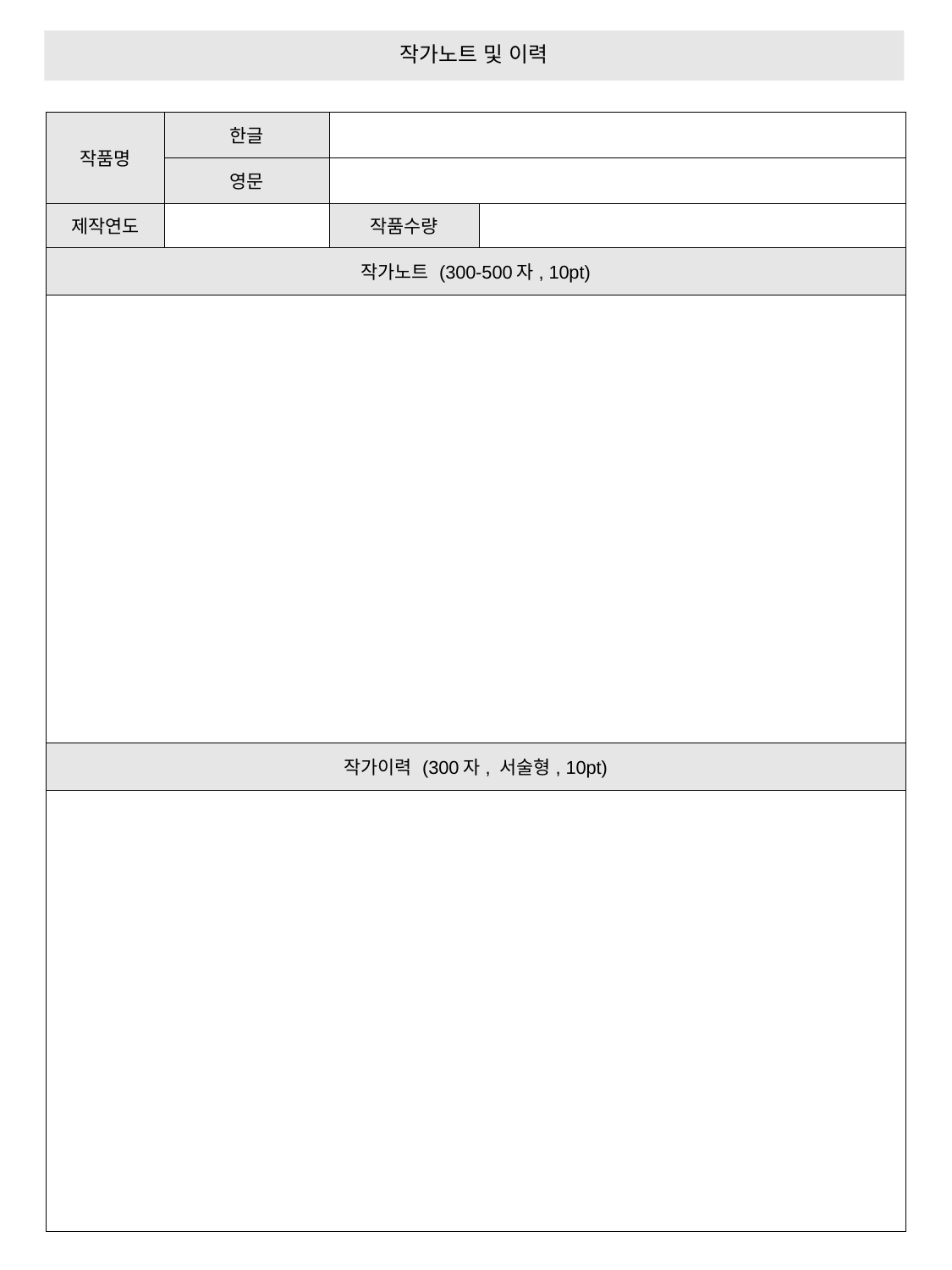

# 작가노트 및 이력
| 작품명 | 한글 |  |  |
| --- | --- | --- | --- |
| 사용장비 | 영문 |  |  |
| 제작연도 |  | 작품수량 |  |
| 작가노트 (300-500자, 10pt) | E-mail |  |  |
|  | 사진 포트폴리오는 자신만의 시선과 주제를 명확히 보여줄 수 있는 작품들로 구성해 주세요. 각 사진에는 제목과 간단한 설명을 포함하고, 가능하다면 촬영 날짜와 장소도 함께 기입해 주시기 바랍니다. 포트폴리오 템플릿은 제공된 양식을 활용해 작성하며, 각 칸마다 한 장의 사진만 삽입해 주세요. 작품의 구성은 심플하고 깔끔하게 유지해 주세요. 파일 형식은 PDF 또는 PPTX로 제출하며, 마감일은 5월 17일 자정입니다. 제출 전에는 맞춤법과 이미지 해상도를 한 번 더 점검해 주세요. 모든 작품은 본인의 창작물이어야 하며, 표절이나 타인의 작품 도용이 확인될 경우 불이익이 있을 수 있습니다. 신중하고 성실하게 작성해 주시기 바랍니다. 완성도 높은 포트폴리오를 기대하며, 여러분의 개성이 돋보이는 작품을 기다리겠습니다. 감사합니다.완성도 높은 포트폴리오를 기대하며, 여러분의 개성이 돋보이는 작품을 기다리겠습니다. 감사합니다. .완성도 높은 포트폴리오를 기대하며, 여러분의 개성이 돋보이는 | 사진 포트폴리오는 자신만의 시선과 주제를 명확히 보여줄 수 있는 작품들로 구성해 주세요. 각 사진에는 제목과 간단한 설명을 포함하고, 가능하다면 촬영 날짜와 장소도 함께 기입해 주시기 바랍니다. 포트폴리오 템플릿은 제공된 양식을 활용해 작성하며, 각 칸마다 한 장의 사진만 삽입해 주세요. 작품의 구성은 심플하고 깔끔하게 유지해 주세요. 파일 형식은 PDF 또는 PPTX로 제출하며, 마감일은 5월 17일 자정입니다. 제출 전에는 맞춤법과 이미지 해상도를 한 번 더 점검해 주세요. 모든 작품은 본인의 창작물이어야 하며, 표절이나 타인의 작품 도용이 확인될 경우 불이익이 있을 수 있습니다. 신중하고 성실하게 작성해 주시기 바랍니다. 완성도 높은 포트폴리오를 기대하며, 여러분의 개성이 돋보이는 작품을 기다리겠습니다. 감사합니다.완성도 높은 포트폴리오를 기대하며, 여러분의 개성이 돋보이는 작품을 기다리겠습니다. 감사합니다. .완성도 높은 포트폴리오를 기대하며, 여러분의 개성이 돋보이는 | 사진 포트폴리오는 자신만의 시선과 주제를 명확히 보여줄 수 있는 작품들로 구성해 주세요. 각 사진에는 제목과 간단한 설명을 포함하고, 가능하다면 촬영 날짜와 장소도 함께 기입해 주시기 바랍니다. 포트폴리오 템플릿은 제공된 양식을 활용해 작성하며, 각 칸마다 한 장의 사진만 삽입해 주세요. 작품의 구성은 심플하고 깔끔하게 유지해 주세요. 파일 형식은 PDF 또는 PPTX로 제출하며, 마감일은 5월 17일 자정입니다. 제출 전에는 맞춤법과 이미지 해상도를 한 번 더 점검해 주세요. 모든 작품은 본인의 창작물이어야 하며, 표절이나 타인의 작품 도용이 확인될 경우 불이익이 있을 수 있습니다. 신중하고 성실하게 작성해 주시기 바랍니다. 완성도 높은 포트폴리오를 기대하며, 여러분의 개성이 돋보이는 작품을 기다리겠습니다. 감사합니다.완성도 높은 포트폴리오를 기대하며, 여러분의 개성이 돋보이는 작품을 기다리겠습니다. 감사합니다. .완성도 높은 포트폴리오를 기대하며, 여러분의 개성이 돋보이는 |
| 작가이력 (300자, 서술형, 10pt) |  |  |  |
|  |  |  |  |